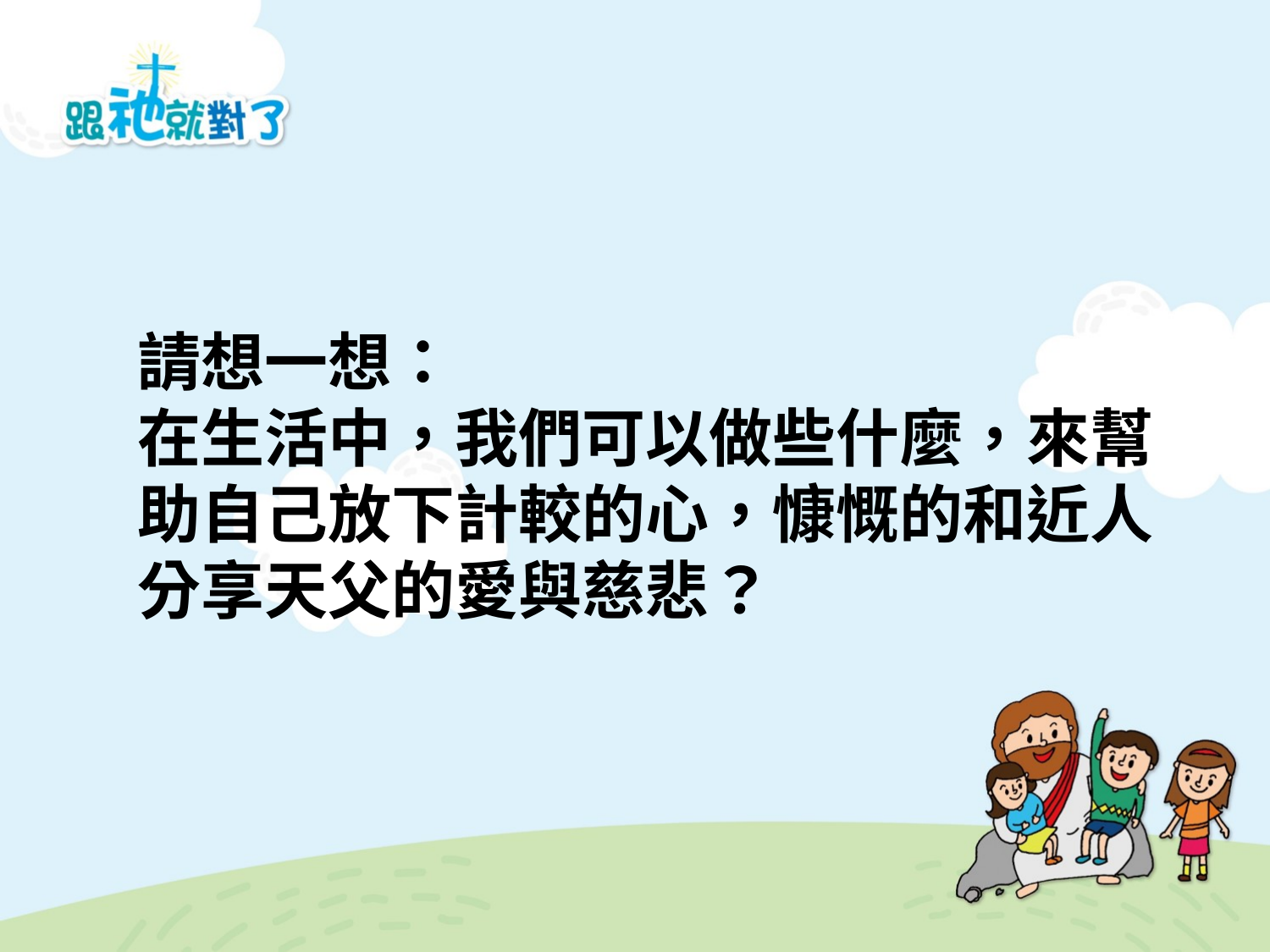

請想一想：
在生活中，我們可以做些什麼，來幫助自己放下計較的心，慷慨的和近人分享天父的愛與慈悲？